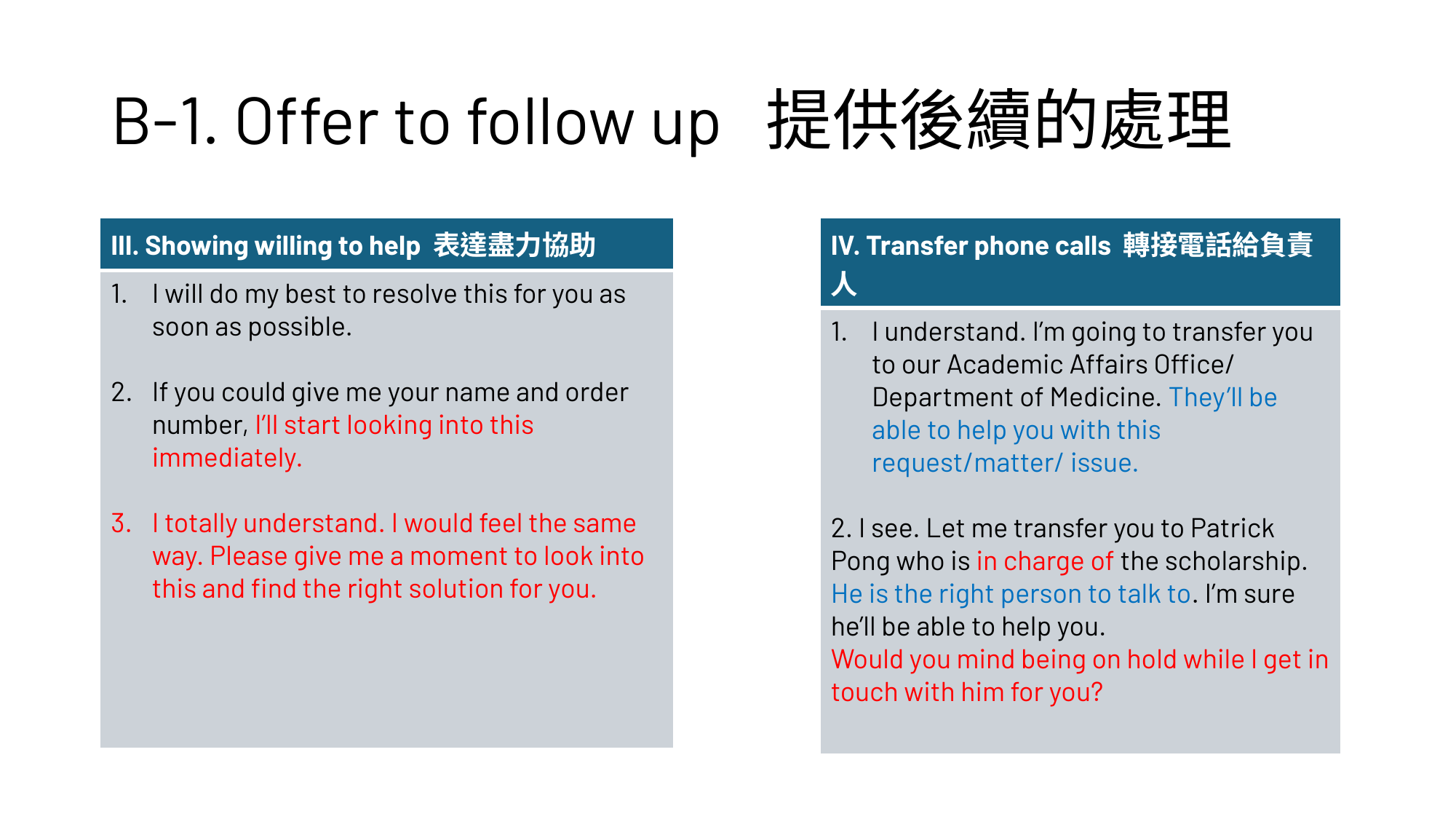

# B-1. Offer to follow up  提供後續的處理
| IV. Transfer phone calls 轉接電話給負責人 |
| --- |
| I understand. I’m going to transfer you to our Academic Affairs Office/ Department of Medicine. They’ll be able to help you with this request/matter/ issue. 2. I see. Let me transfer you to Patrick Pong who is in charge of the scholarship. He is the right person to talk to. I’m sure he’ll be able to help you. Would you mind being on hold while I get in touch with him for you? |
| III. Showing willing to help 表達盡力協助 |
| --- |
| I will do my best to resolve this for you as soon as possible. If you could give me your name and order number, I’ll start looking into this immediately. I totally understand. I would feel the same way. Please give me a moment to look into this and find the right solution for you. |